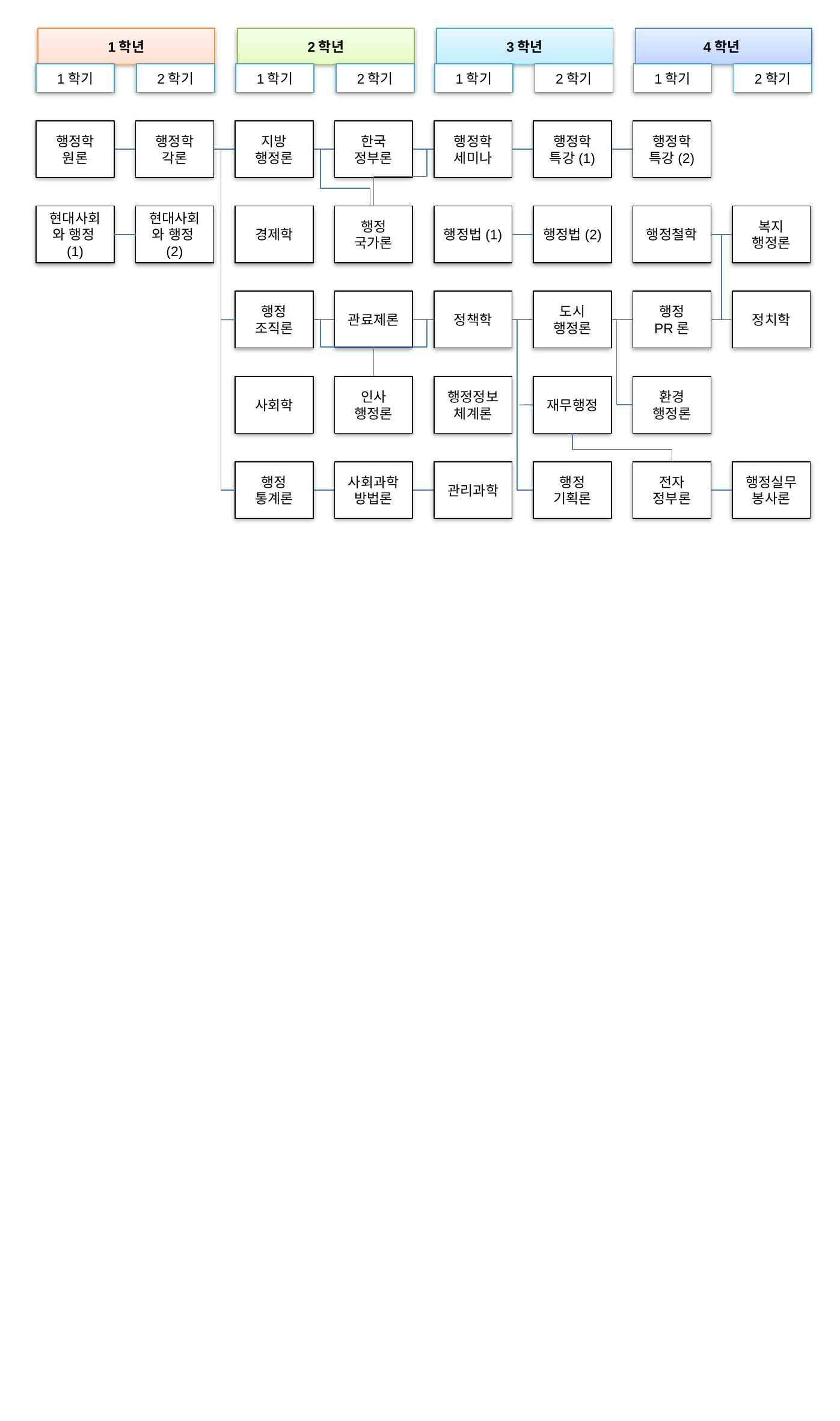

1학년
2학년
3학년
4학년
1학기
2학기
1학기
2학기
1학기
2학기
1학기
2학기
행정학
원론
행정학
각론
지방
행정론
한국
정부론
행정학
세미나
행정학
특강(1)
행정학
특강(2)
현대사회와 행정(1)
현대사회와 행정(2)
경제학
행정
국가론
행정법(1)
행정법(2)
행정철학
복지
행정론
행정
조직론
관료제론
정책학
도시
행정론
행정
PR론
정치학
사회학
인사
행정론
행정정보
체계론
재무행정
환경
행정론
행정
통계론
사회과학
방법론
관리과학
행정
기획론
전자
정부론
행정실무봉사론